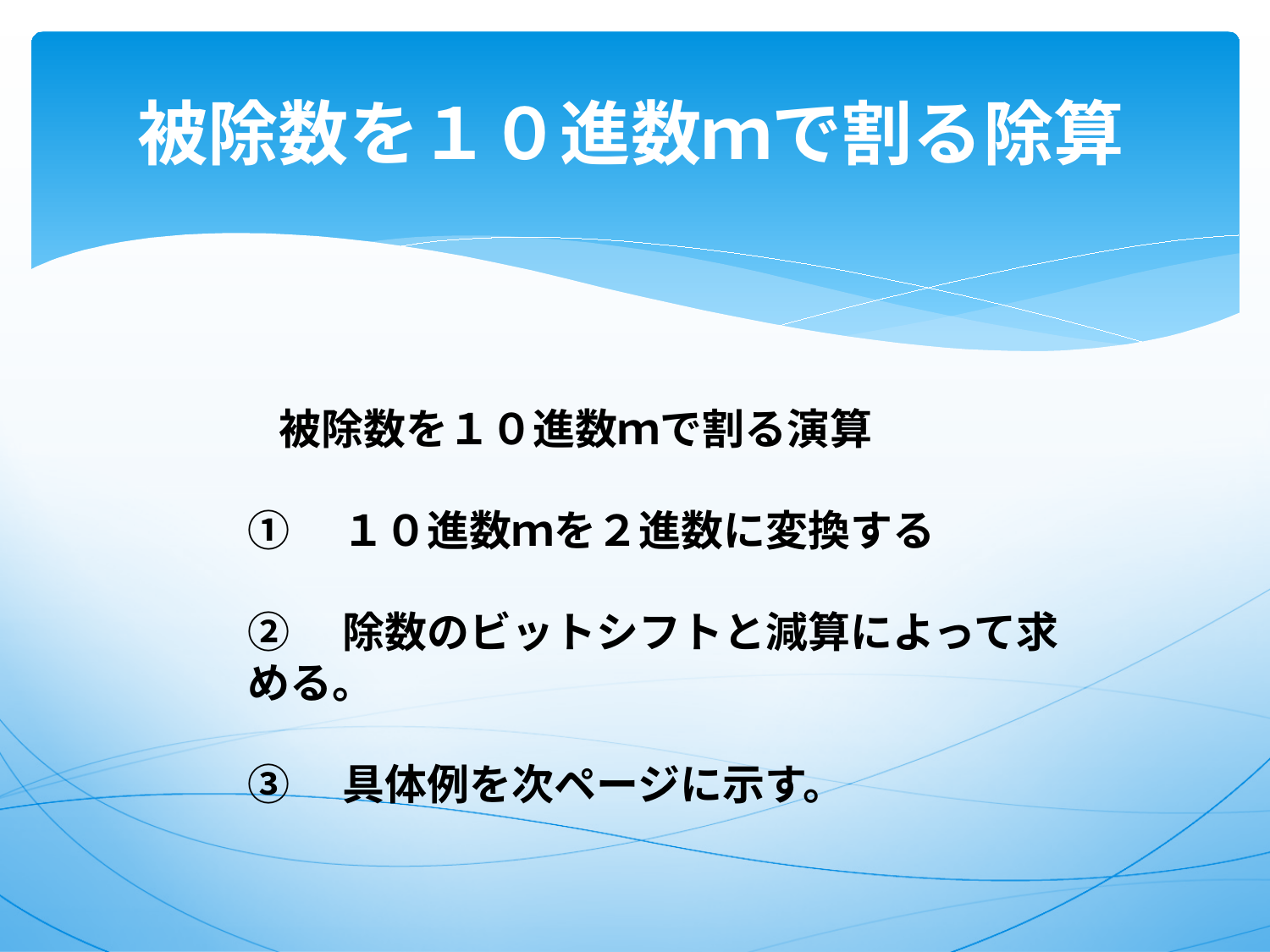

# 被除数を１０進数ｍで割る除算
　被除数を１０進数ｍで割る演算

①　１０進数ｍを２進数に変換する

②　除数のビットシフトと減算によって求める。

③　具体例を次ページに示す。